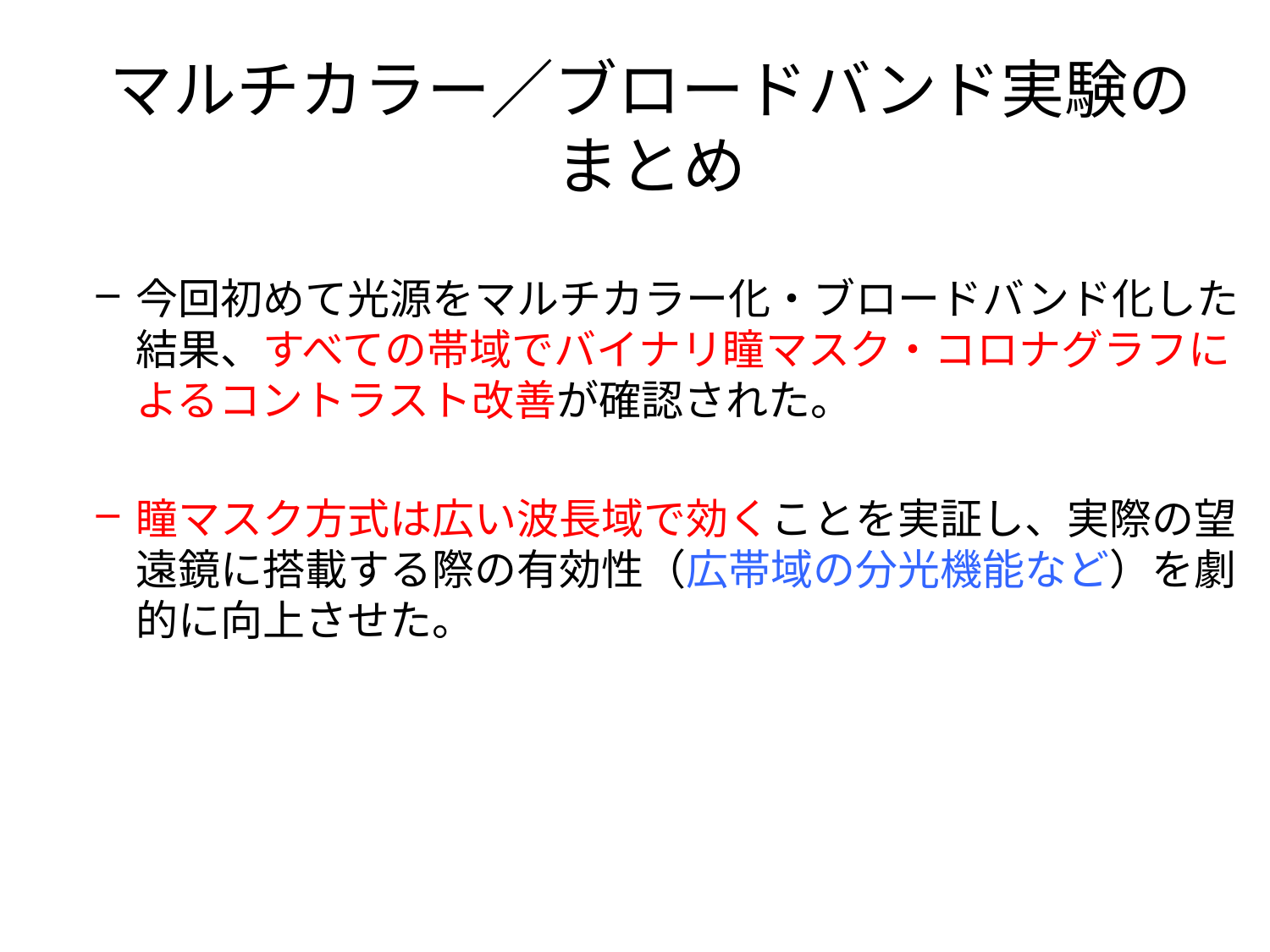

# マルチカラー／ブロードバンド実験のまとめ
今回初めて光源をマルチカラー化・ブロードバンド化した結果、すべての帯域でバイナリ瞳マスク・コロナグラフによるコントラスト改善が確認された。

瞳マスク方式は広い波長域で効くことを実証し、実際の望遠鏡に搭載する際の有効性（広帯域の分光機能など）を劇的に向上させた。